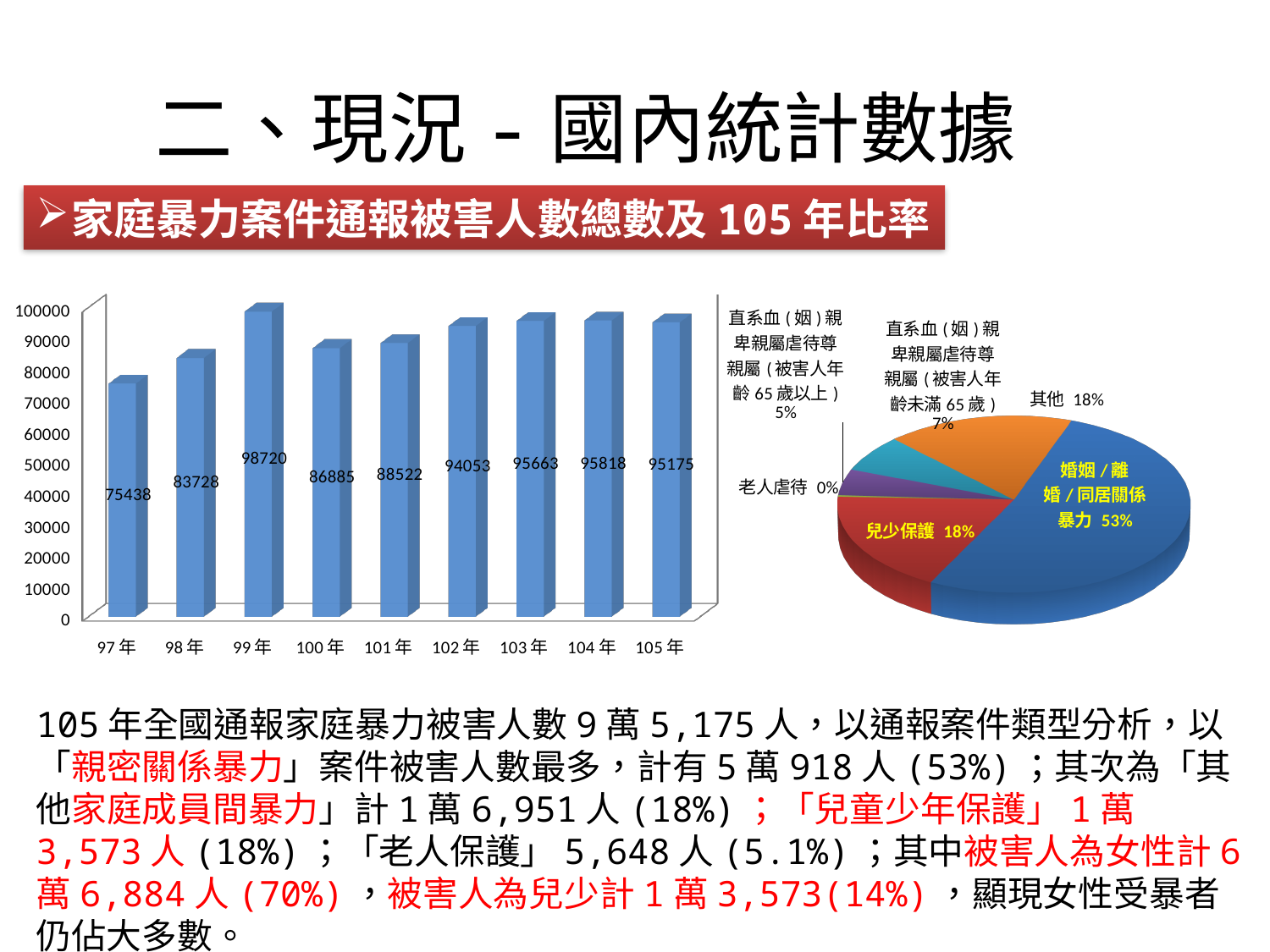

# 二、現況-國內統計數據
家庭暴力案件通報被害人數總數及105年比率

[unsupported chart]

[unsupported chart]

[unsupported chart]

105年全國通報家庭暴力被害人數9萬5,175人，以通報案件類型分析，以「親密關係暴力」案件被害人數最多，計有5萬918人(53%)；其次為「其他家庭成員間暴力」計1萬6,951人(18%)；「兒童少年保護」1萬3,573人(18%)；「老人保護」5,648人(5.1%)；其中被害人為女性計6萬6,884人(70%)，被害人為兒少計1萬3,573(14%)，顯現女性受暴者仍佔大多數。